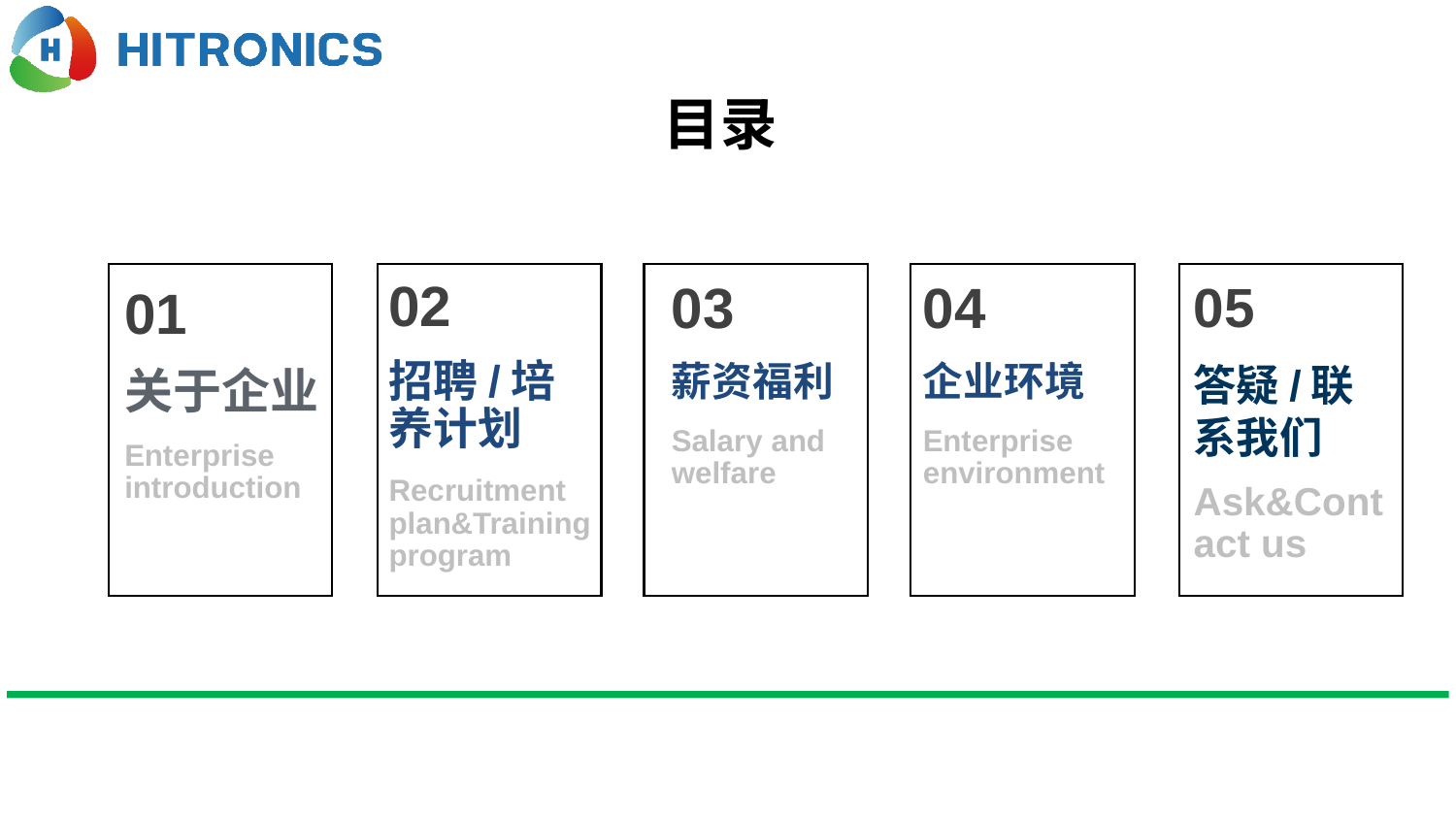

目录

01
关于企业
Enterprise introduction

03
薪资福利
Salary and welfare

04
企业环境
Enterprise environment

05
答疑/联系我们
Ask&Contact us

02
招聘/培养计划
Recruitment plan&Training program

Add  your  text  here
Add  your  text  here
Add  your  text  here
Add  your  text  here